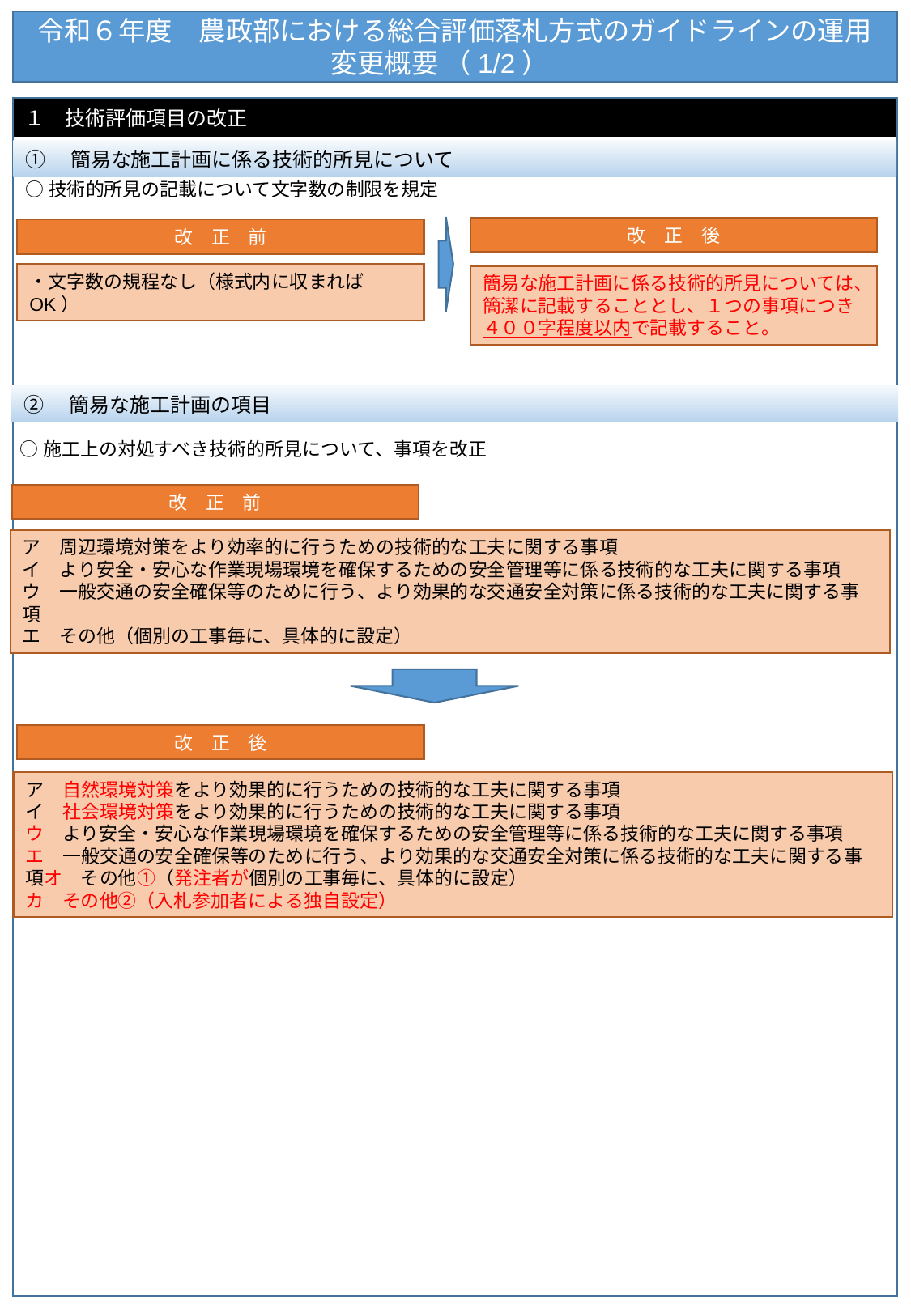

令和６年度　農政部における総合評価落札方式のガイドラインの運用
変更概要 （1/2）

１　技術評価項目の改正
①　簡易な施工計画に係る技術的所見について
○技術的所見の記載について文字数の制限を規定
改　正　後
改　正　前

・文字数の規程なし（様式内に収まればOK）
簡易な施工計画に係る技術的所見については、簡潔に記載することとし、１つの事項につき４００字程度以内で記載すること。
②　簡易な施工計画の項目
○施工上の対処すべき技術的所見について、事項を改正
　農政部
改　正　前
ア　周辺環境対策をより効率的に行うための技術的な工夫に関する事項
イ　より安全・安心な作業現場環境を確保するための安全管理等に係る技術的な工夫に関する事項
ウ　一般交通の安全確保等のために行う、より効果的な交通安全対策に係る技術的な工夫に関する事項
エ　その他（個別の工事毎に、具体的に設定）

改　正　後
ア　自然環境対策をより効果的に行うための技術的な工夫に関する事項
イ　社会環境対策をより効果的に行うための技術的な工夫に関する事項
ウ　より安全・安心な作業現場環境を確保するための安全管理等に係る技術的な工夫に関する事項
エ　一般交通の安全確保等のために行う、より効果的な交通安全対策に係る技術的な工夫に関する事項オ　その他①（発注者が個別の工事毎に、具体的に設定）
カ　その他②（入札参加者による独自設定）
　農政部